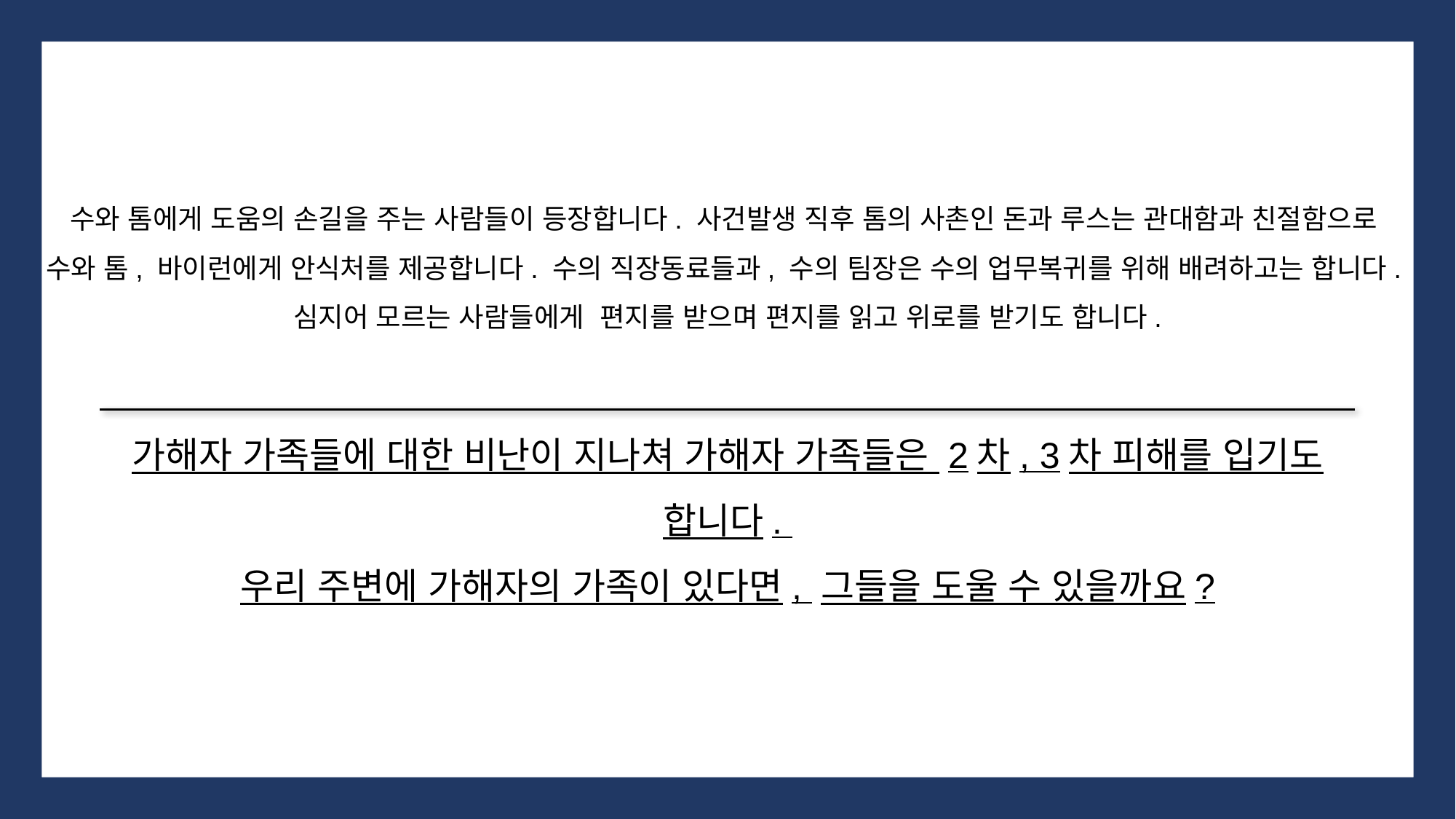

수와 톰에게 도움의 손길을 주는 사람들이 등장합니다. 사건발생 직후 톰의 사촌인 돈과 루스는 관대함과 친절함으로
수와 톰, 바이런에게 안식처를 제공합니다. 수의 직장동료들과, 수의 팀장은 수의 업무복귀를 위해 배려하고는 합니다.
심지어 모르는 사람들에게  편지를 받으며 편지를 읽고 위로를 받기도 합니다.

가해자 가족들에 대한 비난이 지나쳐 가해자 가족들은 2차, 3차 피해를 입기도 합니다.
우리 주변에 가해자의 가족이 있다면, 그들을 도울 수 있을까요?